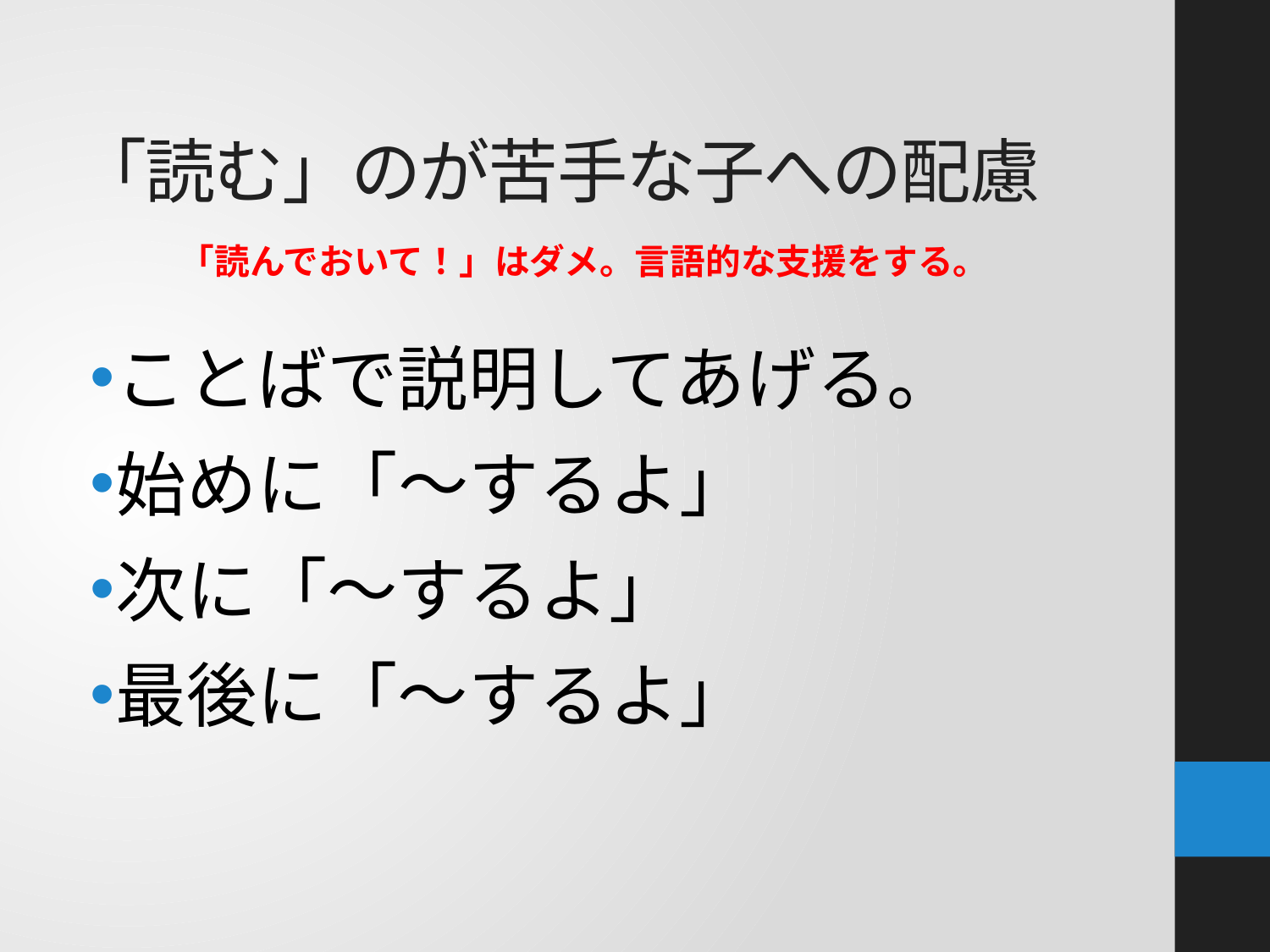

# 「読む」のが苦手な子への配慮
「読んでおいて！」はダメ。言語的な支援をする。
ことばで説明してあげる。
始めに「〜するよ」
次に「〜するよ」
最後に「〜するよ」